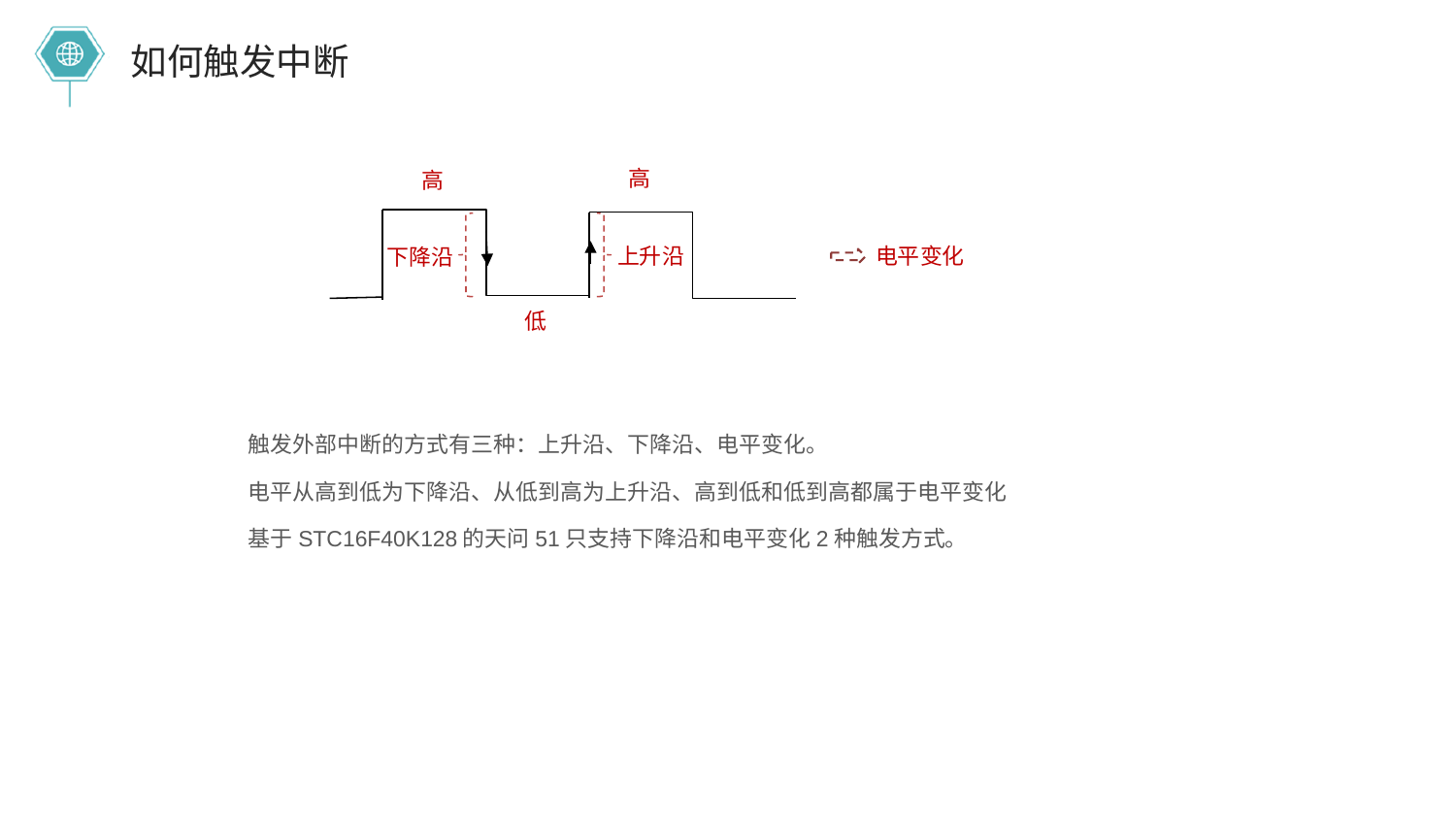

如何触发中断
高
高

上升沿
电平变化
下降沿

低
触发外部中断的方式有三种：上升沿、下降沿、电平变化。
电平从高到低为下降沿、从低到高为上升沿、高到低和低到高都属于电平变化
基于STC16F40K128的天问51只支持下降沿和电平变化2种触发方式。